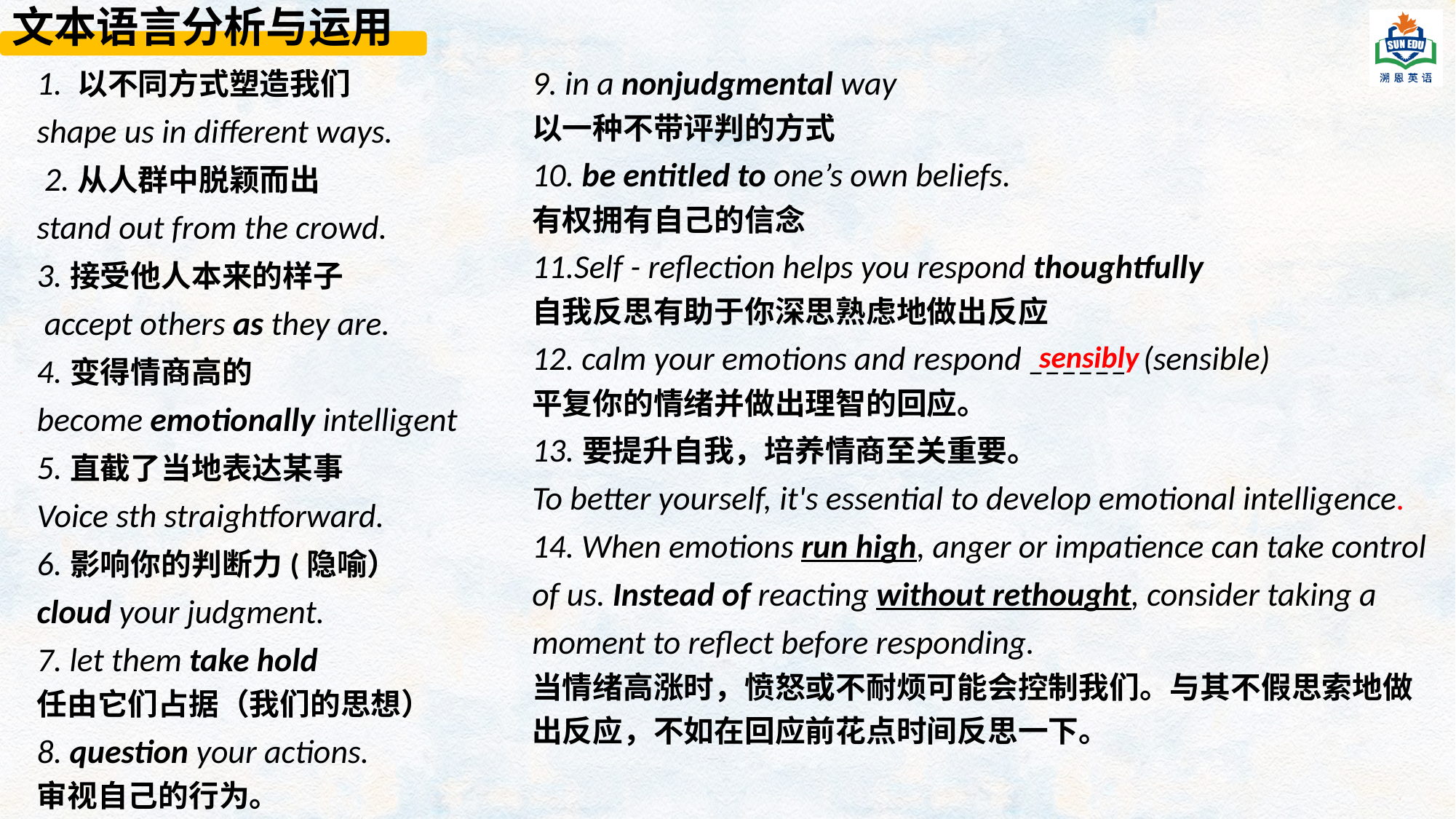

文本语言分析与运用
1. 以不同方式塑造我们
shape us in different ways.
 2.从人群中脱颖而出
stand out from the crowd.
3.接受他人本来的样子
 accept others as they are.
4.变得情商高的
become emotionally intelligent
5.直截了当地表达某事
Voice sth straightforward.
6.影响你的判断力(隐喻）
cloud your judgment.
7. let them take hold
任由它们占据（我们的思想）
8. question your actions.
审视自己的行为。
9. in a nonjudgmental way
以一种不带评判的方式
10. be entitled to one’s own beliefs.
有权拥有自己的信念
11.Self - reflection helps you respond thoughtfully
自我反思有助于你深思熟虑地做出反应
12. calm your emotions and respond ______  (sensible)
平复你的情绪并做出理智的回应。
13.要提升自我，培养情商至关重要。
To better yourself, it's essential to develop emotional intelligence.
14. When emotions run high, anger or impatience can take control of us. Instead of reacting without rethought, consider taking a moment to reflect before responding.
当情绪高涨时，愤怒或不耐烦可能会控制我们。与其不假思索地做出反应，不如在回应前花点时间反思一下。

sensibly